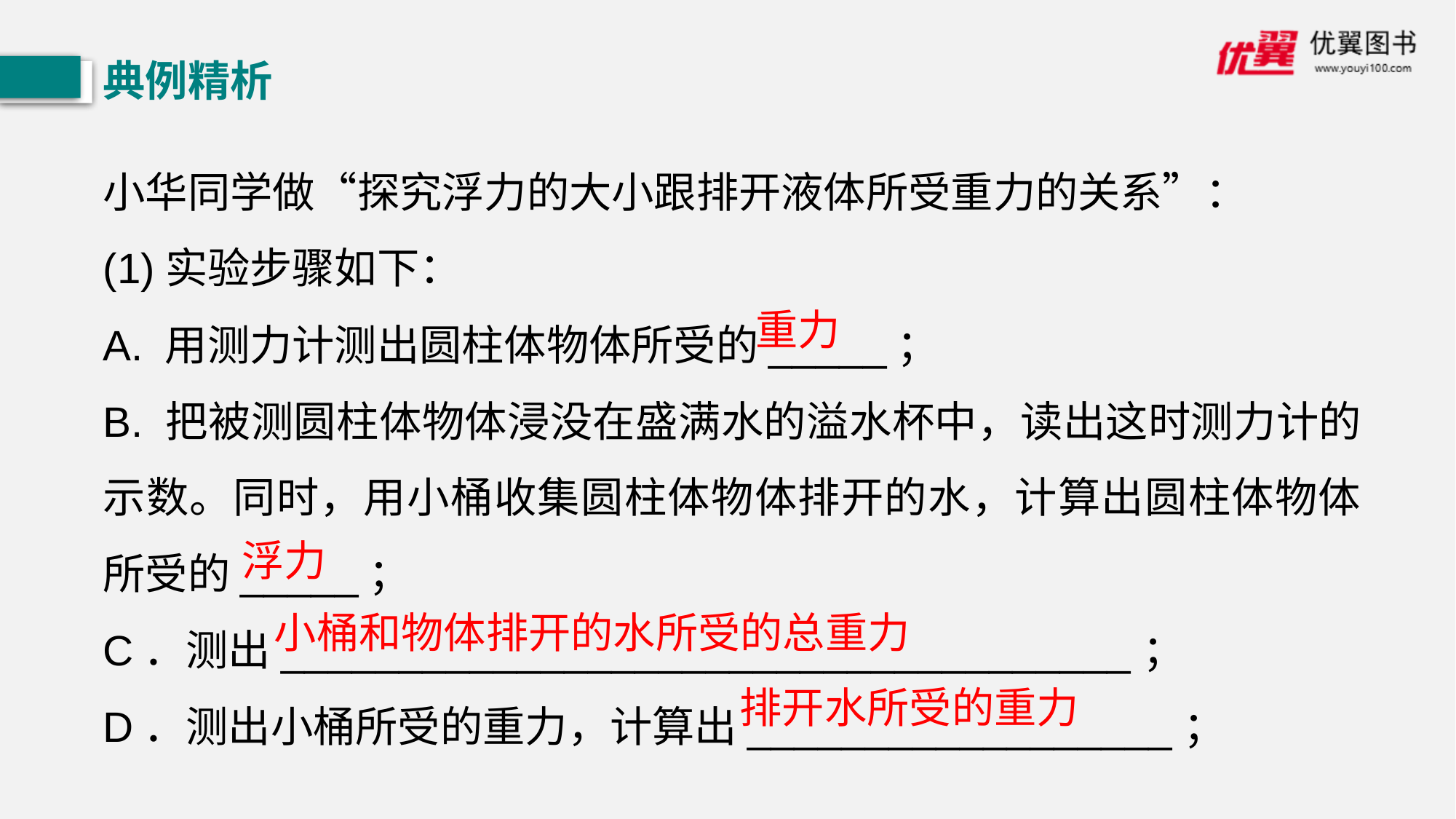

典例精析

小华同学做“探究浮力的大小跟排开液体所受重力的关系”：
(1)实验步骤如下：
A. 用测力计测出圆柱体物体所受的_____；
B. 把被测圆柱体物体浸没在盛满水的溢水杯中，读出这时测力计的示数。同时，用小桶收集圆柱体物体排开的水，计算出圆柱体物体所受的_____；
C．测出____________________________________；
D．测出小桶所受的重力，计算出__________________；
重力
浮力
小桶和物体排开的水所受的总重力
排开水所受的重力